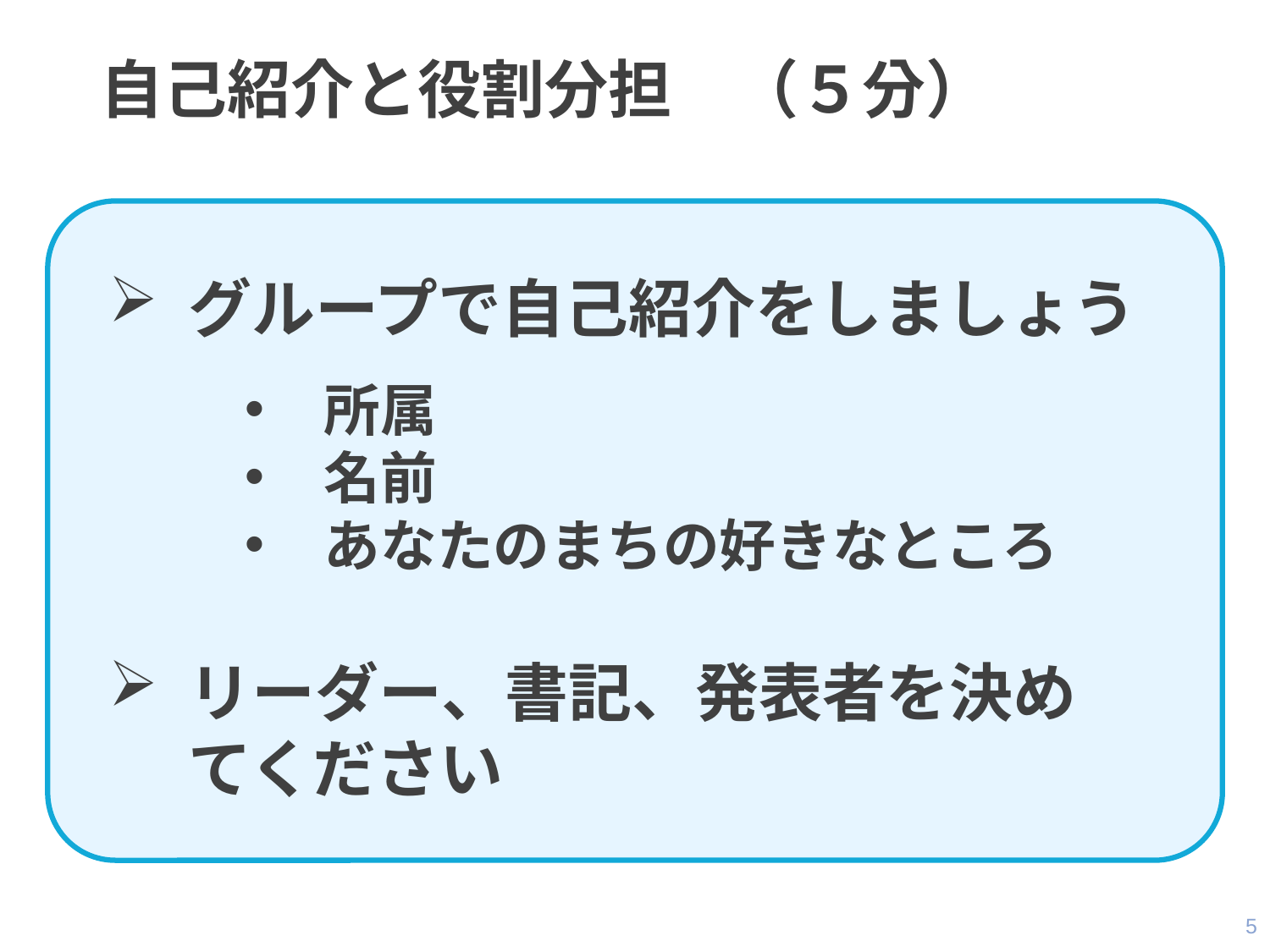

# 自己紹介と役割分担　（５分）

グループで自己紹介をしましょう
所属
名前
あなたのまちの好きなところ
リーダー、書記、発表者を決めてください
5